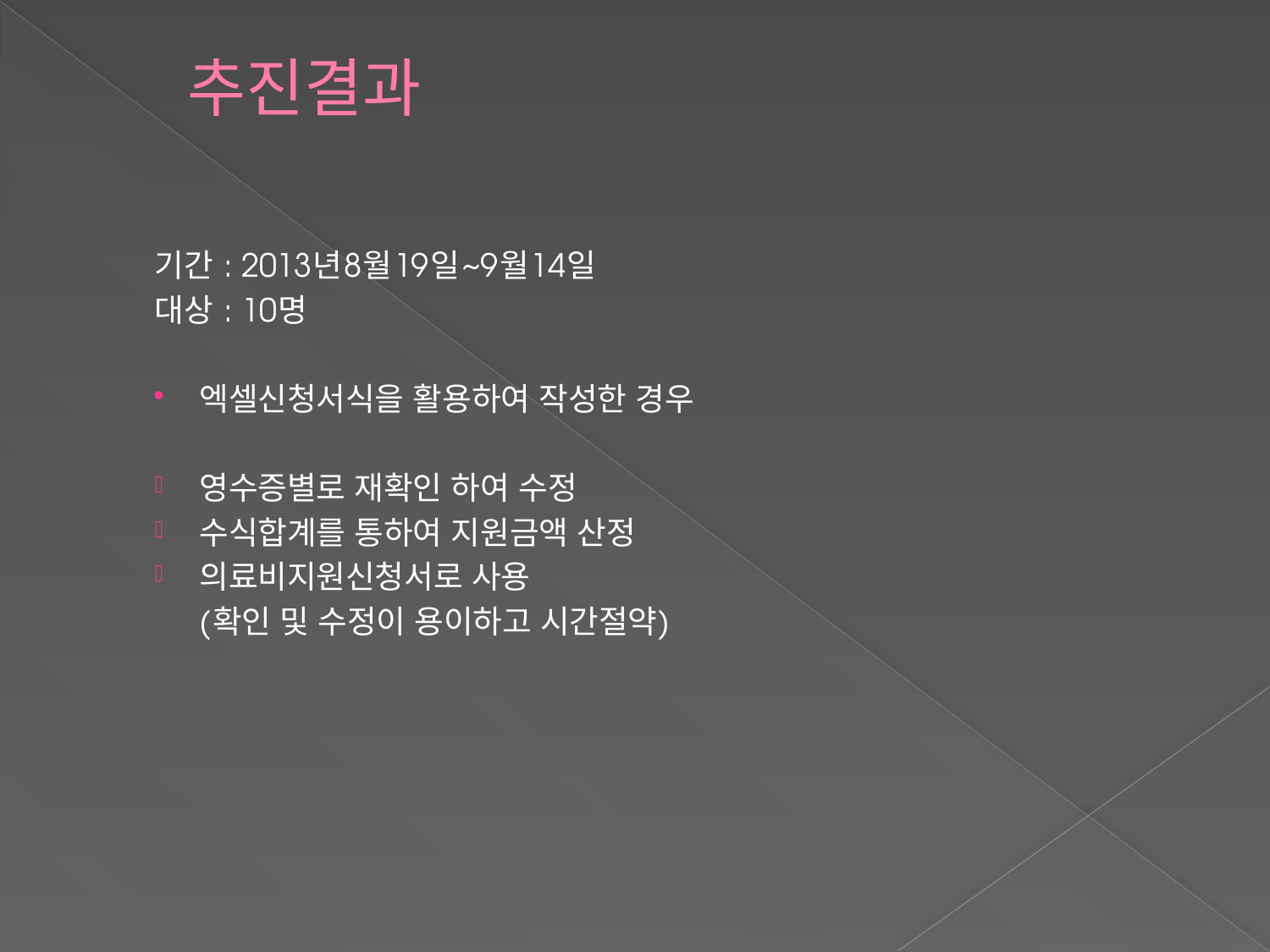

# 추진결과
기간 : 2013년8월19일~9월14일
대상 : 10명

엑셀신청서식을 활용하여 작성한 경우

영수증별로 재확인 하여 수정
수식합계를 통하여 지원금액 산정
의료비지원신청서로 사용
     (확인 및 수정이 용이하고 시간절약)